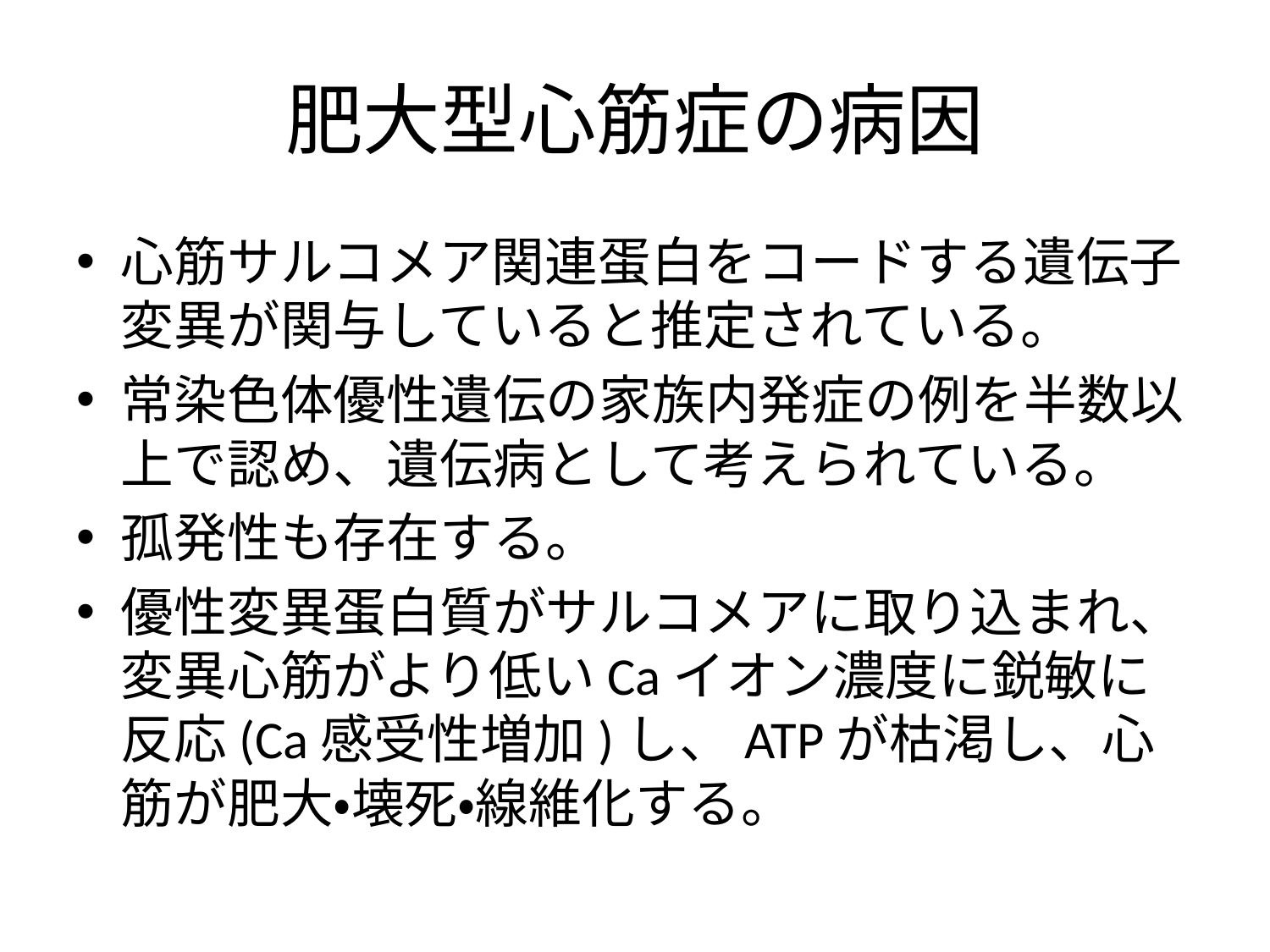

# 肥大型心筋症の病因
心筋サルコメア関連蛋白をコードする遺伝子変異が関与していると推定されている。
常染色体優性遺伝の家族内発症の例を半数以上で認め、遺伝病として考えられている。
孤発性も存在する。
優性変異蛋白質がサルコメアに取り込まれ、変異心筋がより低いCaイオン濃度に鋭敏に反応(Ca感受性増加)し、ATPが枯渇し、心筋が肥大・壊死・線維化する。